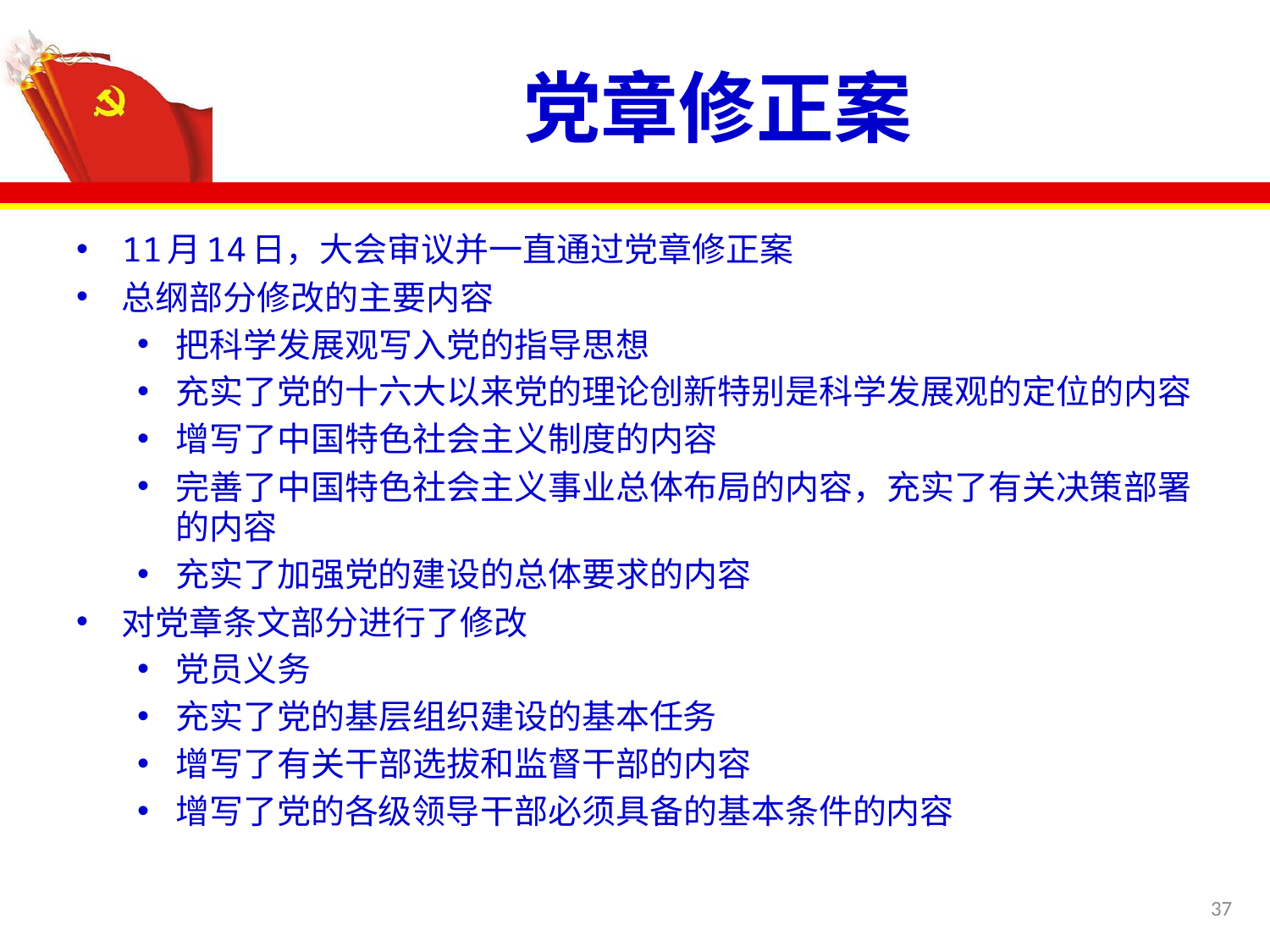

# 党章修正案
11月14日，大会审议并一直通过党章修正案
总纲部分修改的主要内容
把科学发展观写入党的指导思想
充实了党的十六大以来党的理论创新特别是科学发展观的定位的内容
增写了中国特色社会主义制度的内容
完善了中国特色社会主义事业总体布局的内容，充实了有关决策部署的内容
充实了加强党的建设的总体要求的内容
对党章条文部分进行了修改
党员义务
充实了党的基层组织建设的基本任务
增写了有关干部选拔和监督干部的内容
增写了党的各级领导干部必须具备的基本条件的内容

37